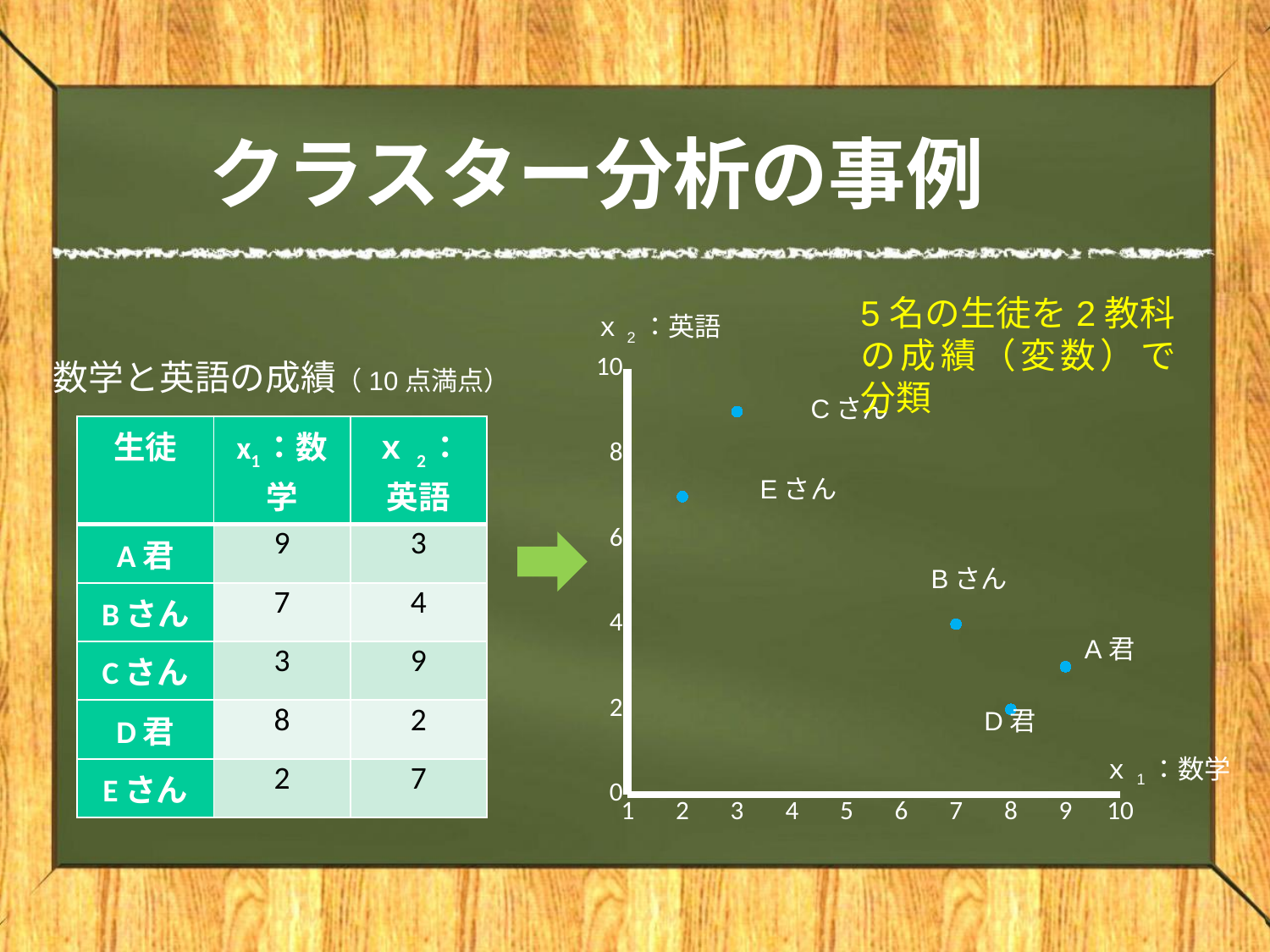

# クラスター分析の事例
5名の生徒を2教科の成績（変数）で分類
ｘ2：英語

### Chart

| Category | Y の値 |
|---|---|
数学と英語の成績（10点満点）
Cさん
| 生徒 | x1：数学 | ｘ2：英語 |
| --- | --- | --- |
| A君 | 9 | 3 |
| Bさん | 7 | 4 |
| Cさん | 3 | 9 |
| D君 | 8 | 2 |
| Eさん | 2 | 7 |
Eさん

Bさん
A君
D君
ｘ1：数学